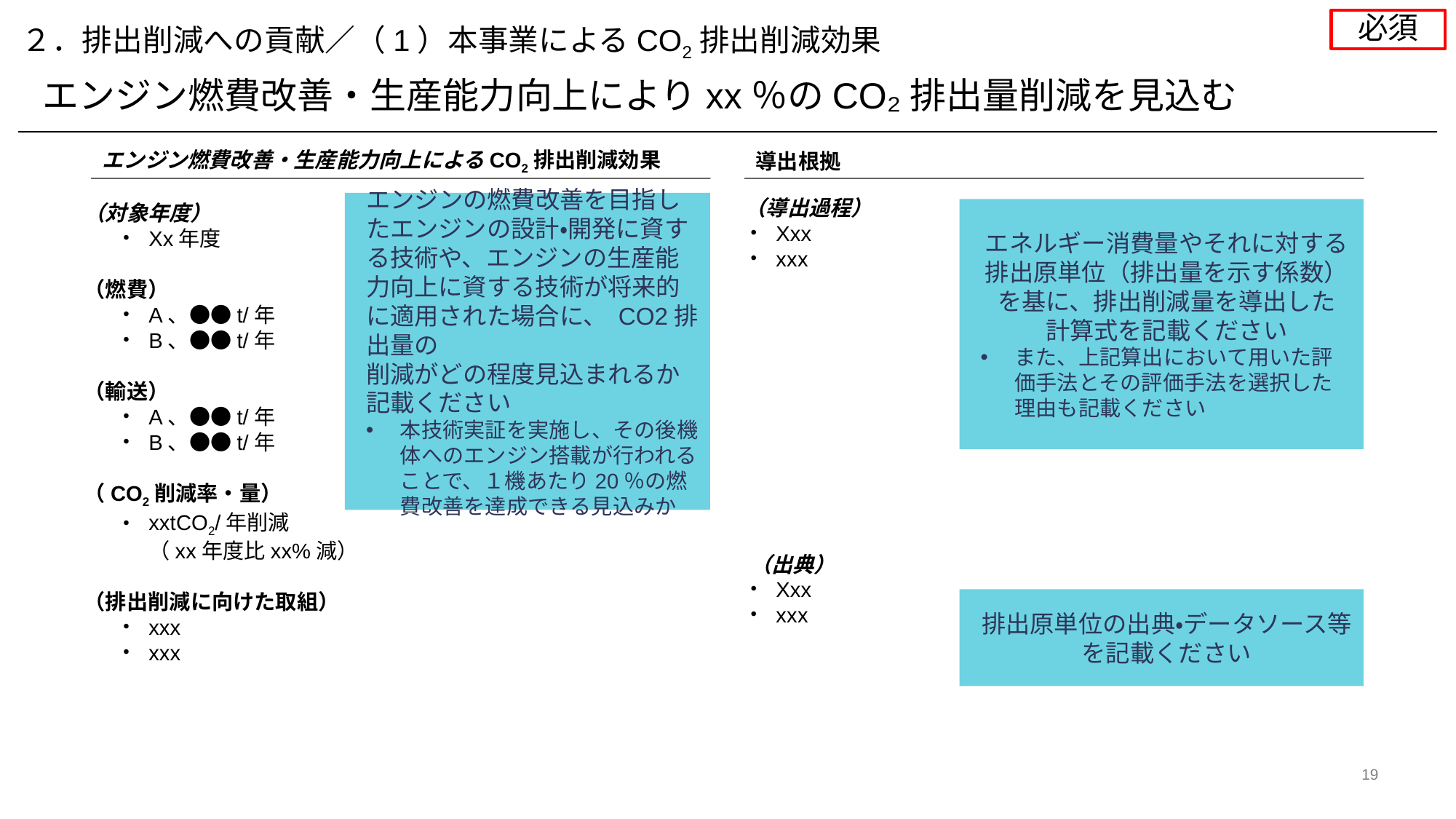

必須
２．排出削減への貢献／（1）本事業によるCO2排出削減効果
エンジン燃費改善・生産能力向上によりxx％のCO₂排出量削減を見込む
エンジン燃費改善・生産能力向上によるCO2排出削減効果
導出根拠
（導出過程）
Xxx
xxx

（出典）
Xxx
xxx

エンジンの燃費改善を目指したエンジンの設計・開発に資する技術や、エンジンの生産能力向上に資する技術が将来的に適用された場合に、 CO2排出量の
削減がどの程度見込まれるか
記載ください
本技術実証を実施し、その後機体へのエンジン搭載が行われることで、１機あたり20％の燃費改善を達成できる見込みか
（対象年度）
Xx年度

（燃費）
A、●●t/年
B、●●t/年

（輸送）
A、●●t/年
B、●●t/年

（CO2削減率・量）
xxtCO2/年削減
（xx年度比xx%減）

（排出削減に向けた取組）
xxx
xxx

エネルギー消費量やそれに対する排出原単位（排出量を示す係数）を基に、排出削減量を導出した
計算式を記載ください
また、上記算出において用いた評価手法とその評価手法を選択した理由も記載ください
排出原単位の出典・データソース等を記載ください